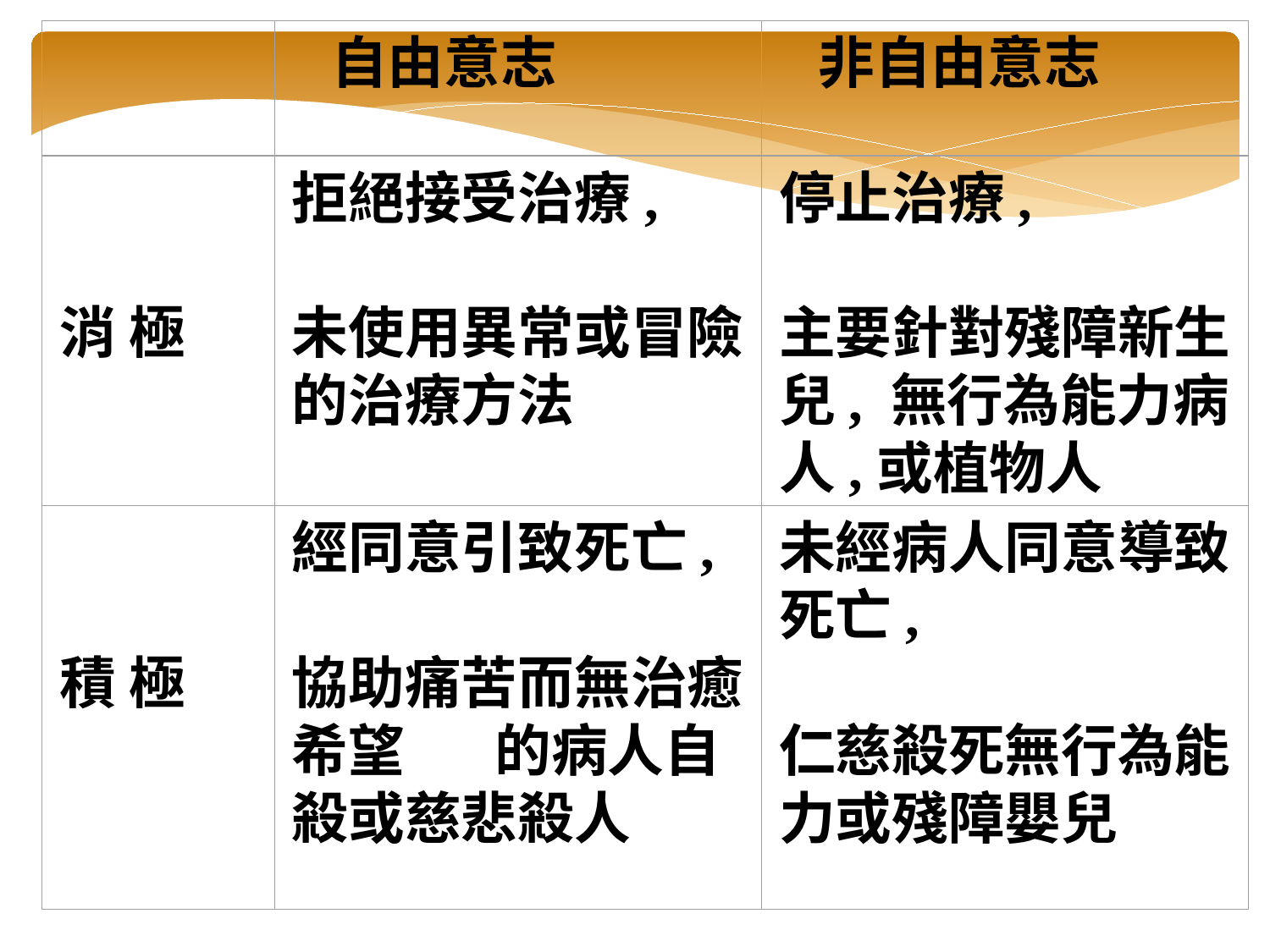

自由意志

  非自由意志

消 極

拒絕接受治療,

未使用異常或冒險的治療方法

停止治療,

主要針對殘障新生兒, 無行為能力病人,或植物人

積 極

經同意引致死亡,

協助痛苦而無治癒希望       的病人自殺或慈悲殺人

未經病人同意導致死亡,

仁慈殺死無行為能力或殘障嬰兒